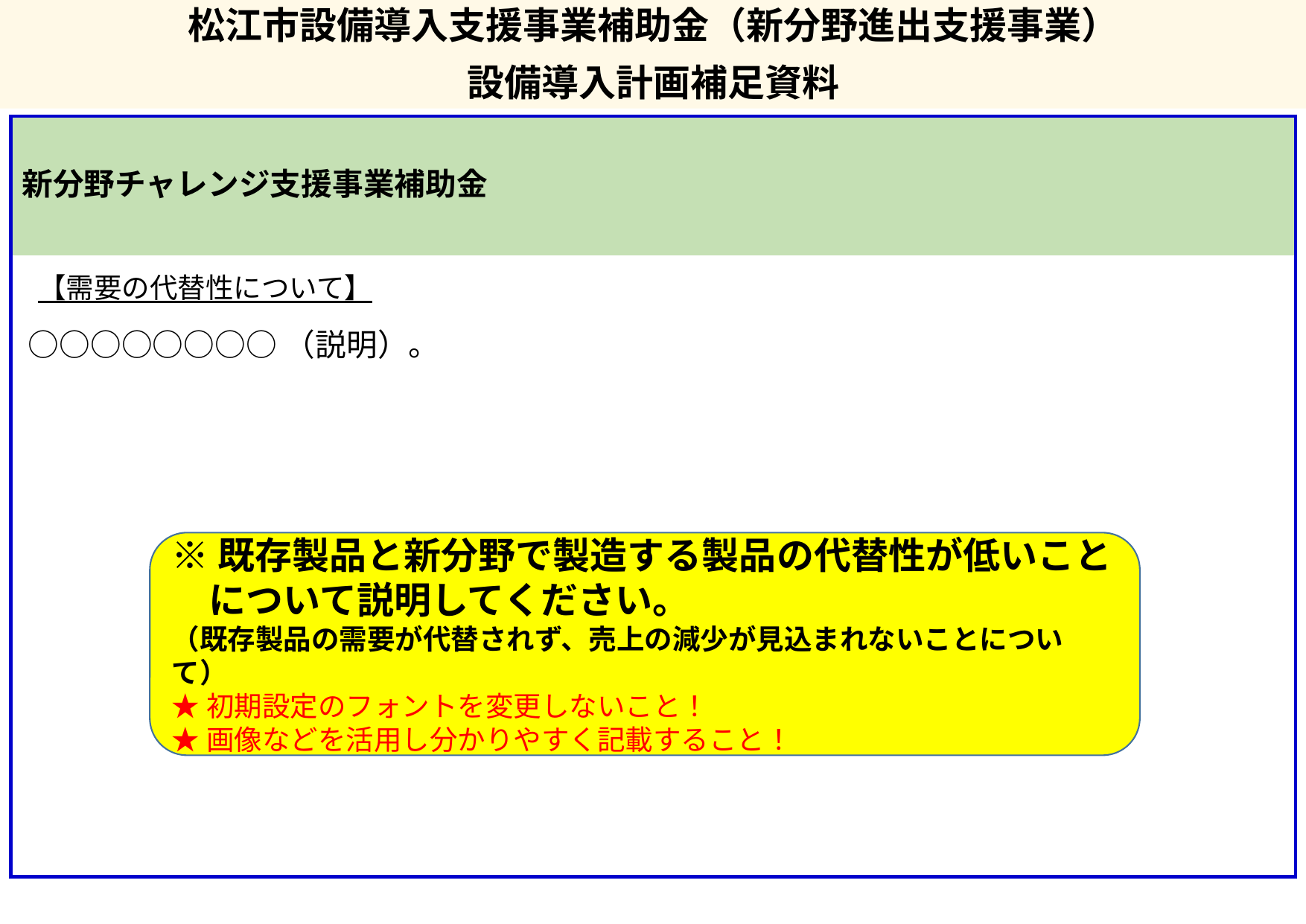

松江市設備導入支援事業補助金（新分野進出支援事業）
設備導入計画補足資料
新分野チャレンジ支援事業補助金

【需要の代替性について】
○○○○○○○○（説明）。
※既存製品と新分野で製造する製品の代替性が低いこと
　について説明してください。
（既存製品の需要が代替されず、売上の減少が見込まれないことについて）
★初期設定のフォントを変更しないこと！
★画像などを活用し分かりやすく記載すること！
3